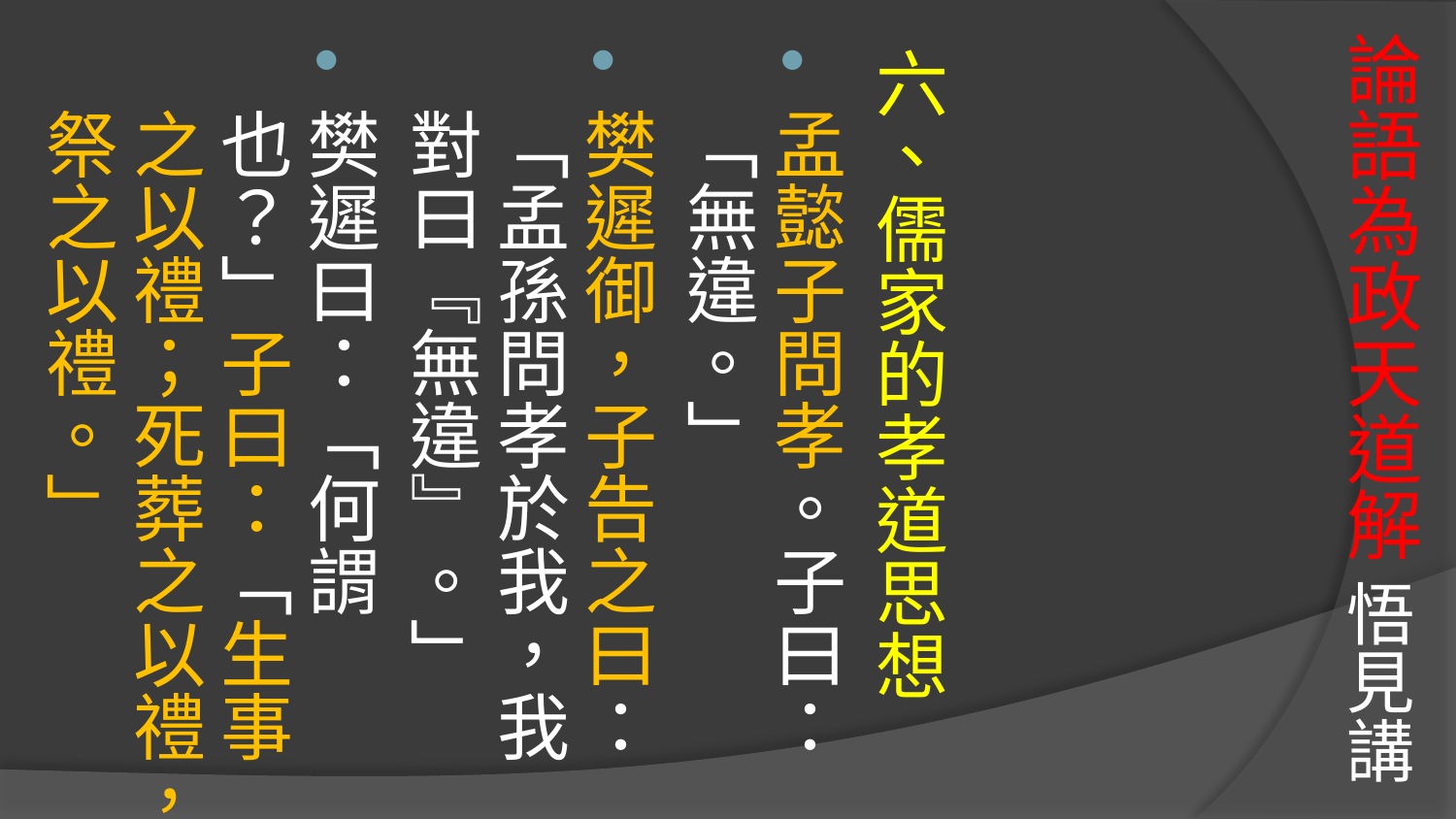

# 論語為政天道解 悟見講
六、儒家的孝道思想
孟懿子問孝。子曰：「無違。」
樊遲御，子告之曰：「孟孫問孝於我，我對曰『無違』。」
樊遲曰：「何謂也？」子曰：「生事之以禮；死葬之以禮，祭之以禮。」